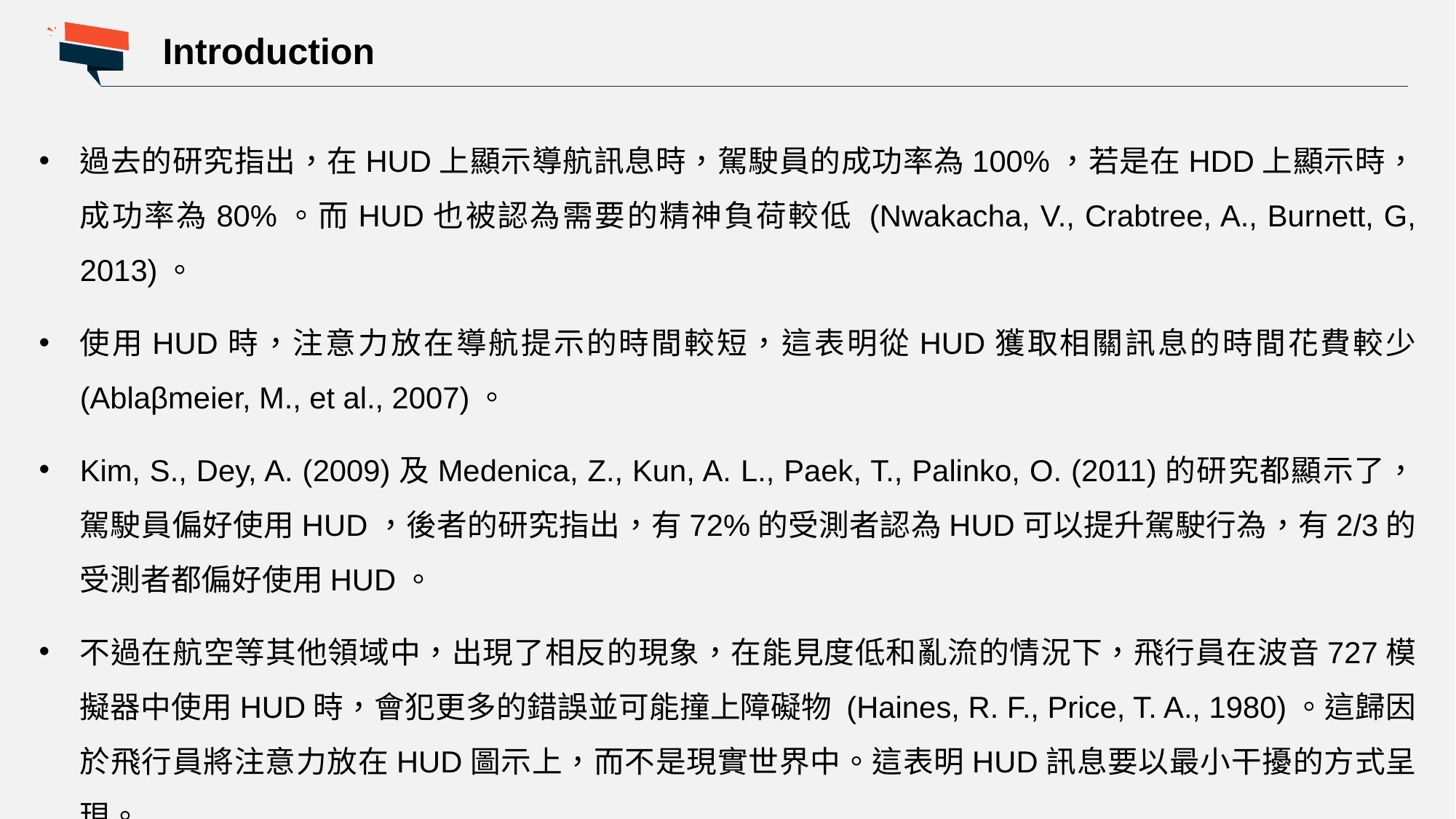

Introduction

過去的研究指出，在HUD上顯示導航訊息時，駕駛員的成功率為100%，若是在HDD上顯示時，成功率為80%。而HUD也被認為需要的精神負荷較低 (Nwakacha, V., Crabtree, A., Burnett, G, 2013)。
使用HUD時，注意力放在導航提示的時間較短，這表明從HUD獲取相關訊息的時間花費較少 (Ablaβmeier, M., et al., 2007)。
Kim, S., Dey, A. (2009)及Medenica, Z., Kun, A. L., Paek, T., Palinko, O. (2011)的研究都顯示了，駕駛員偏好使用HUD，後者的研究指出，有72%的受測者認為HUD可以提升駕駛行為，有2/3的受測者都偏好使用HUD。
不過在航空等其他領域中，出現了相反的現象，在能見度低和亂流的情況下，飛行員在波音727模擬器中使用HUD時，會犯更多的錯誤並可能撞上障礙物 (Haines, R. F., Price, T. A., 1980)。這歸因於飛行員將注意力放在HUD圖示上，而不是現實世界中。這表明HUD訊息要以最小干擾的方式呈現。